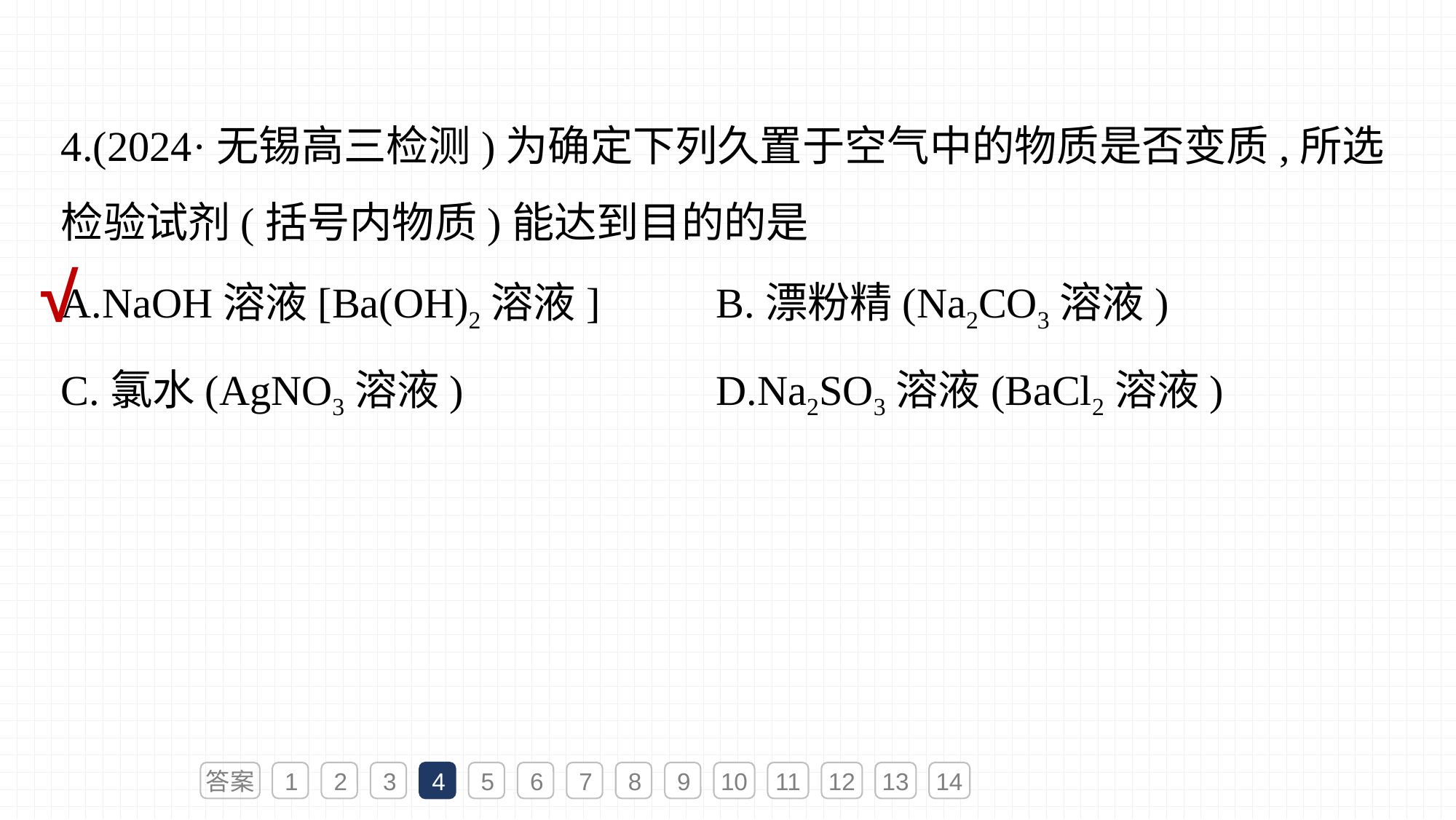

4.(2024·无锡高三检测)为确定下列久置于空气中的物质是否变质,所选检验试剂(括号内物质)能达到目的的是
A.NaOH溶液[Ba(OH)2溶液]		B.漂粉精(Na2CO3溶液)
C.氯水(AgNO3溶液)			D.Na2SO3溶液(BaCl2溶液)
√
答案
1
2
3
4
5
6
7
8
9
10
11
12
13
14